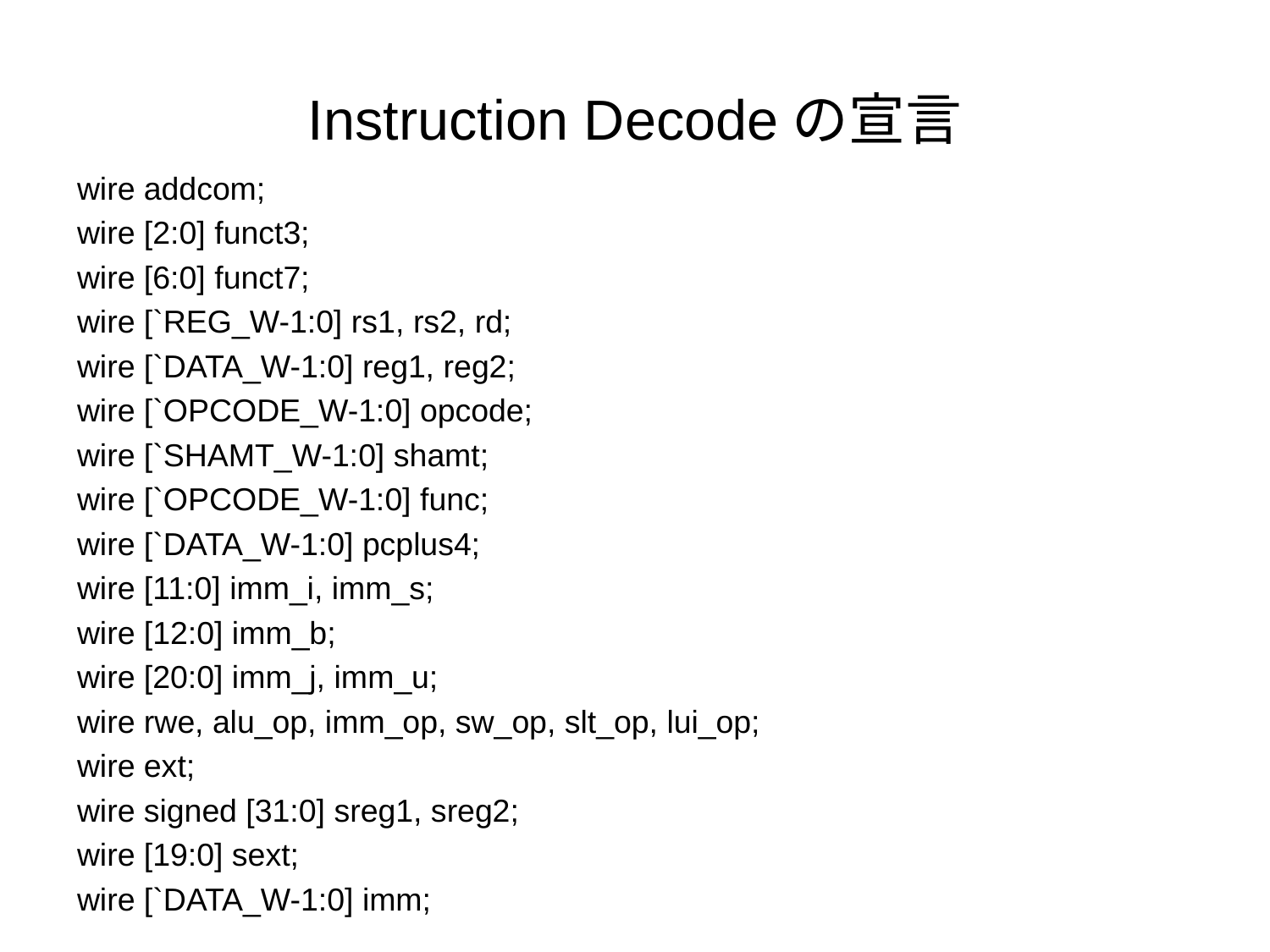

# Instruction Decodeの宣言
wire addcom;
wire [2:0] funct3;
wire [6:0] funct7;
wire [`REG_W-1:0] rs1, rs2, rd;
wire [`DATA_W-1:0] reg1, reg2;
wire [`OPCODE_W-1:0] opcode;
wire [`SHAMT_W-1:0] shamt;
wire [`OPCODE_W-1:0] func;
wire [`DATA_W-1:0] pcplus4;
wire [11:0] imm_i, imm_s;
wire [12:0] imm_b;
wire [20:0] imm_j, imm_u;
wire rwe, alu_op, imm_op, sw_op, slt_op, lui_op;
wire ext;
wire signed [31:0] sreg1, sreg2;
wire [19:0] sext;
wire [`DATA_W-1:0] imm;